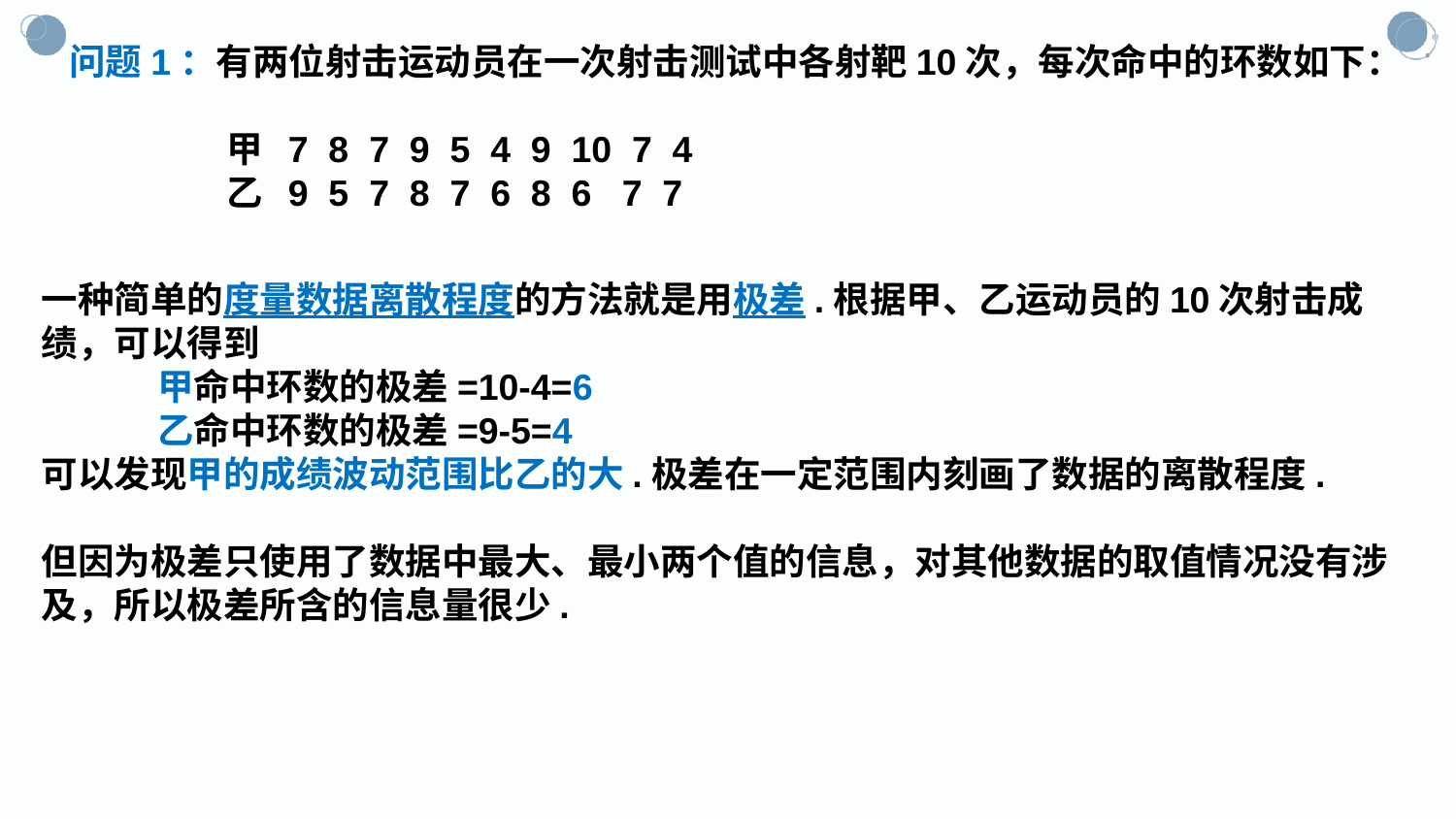

问题1：有两位射击运动员在一次射击测试中各射靶10次，每次命中的环数如下：

                  甲  7  8  7  9  5  4  9  10  7  4
                  乙  9  5  7  8  7  6  8  6   7  7
一种简单的度量数据离散程度的方法就是用极差.根据甲、乙运动员的10次射击成绩，可以得到
             甲命中环数的极差=10-4=6
             乙命中环数的极差=9-5=4
可以发现甲的成绩波动范围比乙的大.极差在一定范围内刻画了数据的离散程度.

但因为极差只使用了数据中最大、最小两个值的信息，对其他数据的取值情况没有涉及，所以极差所含的信息量很少.